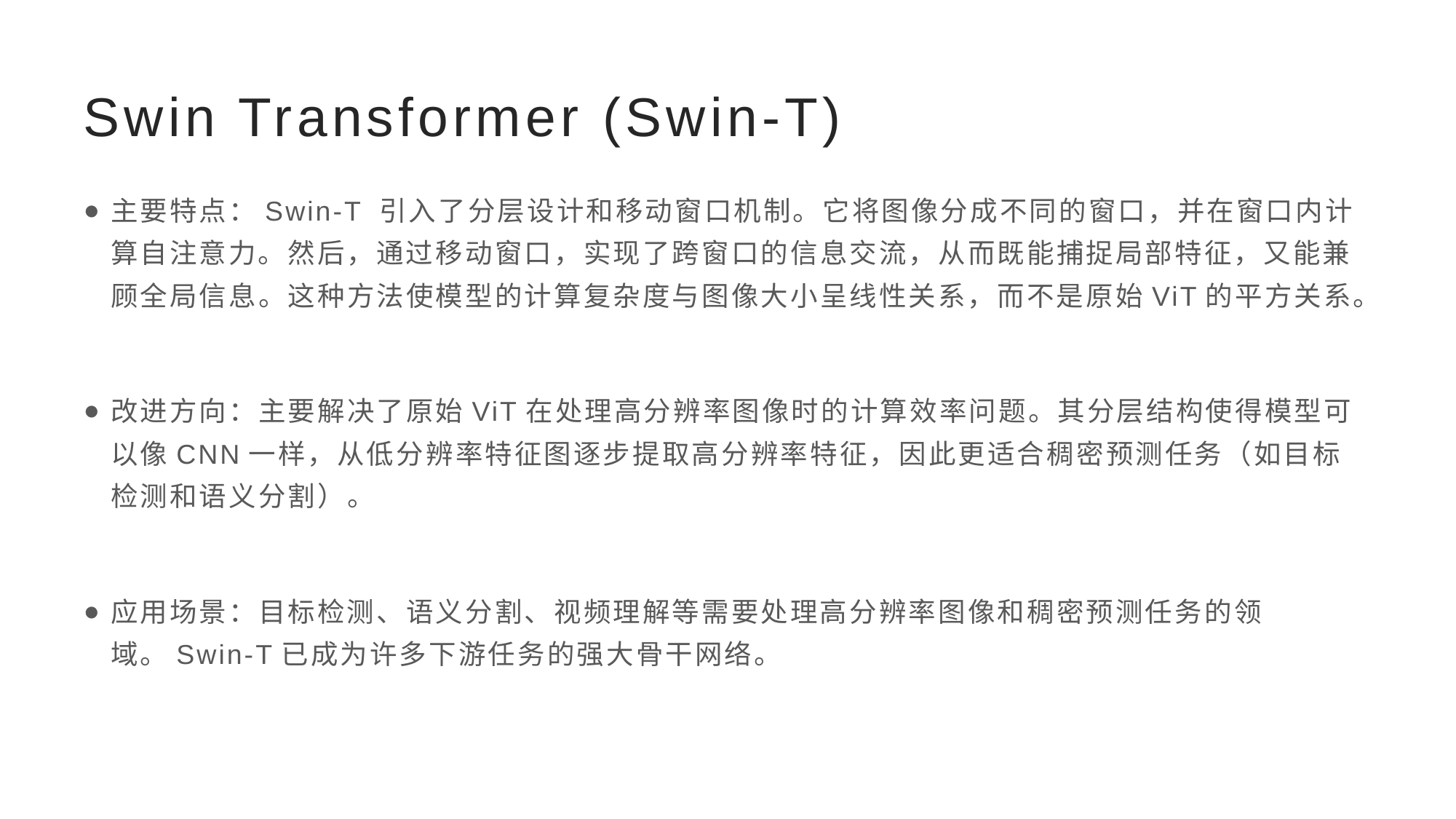

# Swin Transformer (Swin-T)
主要特点：Swin-T 引入了分层设计和移动窗口机制。它将图像分成不同的窗口，并在窗口内计算自注意力。然后，通过移动窗口，实现了跨窗口的信息交流，从而既能捕捉局部特征，又能兼顾全局信息。这种方法使模型的计算复杂度与图像大小呈线性关系，而不是原始ViT的平方关系。

改进方向：主要解决了原始ViT在处理高分辨率图像时的计算效率问题。其分层结构使得模型可以像CNN一样，从低分辨率特征图逐步提取高分辨率特征，因此更适合稠密预测任务（如目标检测和语义分割）。

应用场景：目标检测、语义分割、视频理解等需要处理高分辨率图像和稠密预测任务的领域。Swin-T已成为许多下游任务的强大骨干网络。